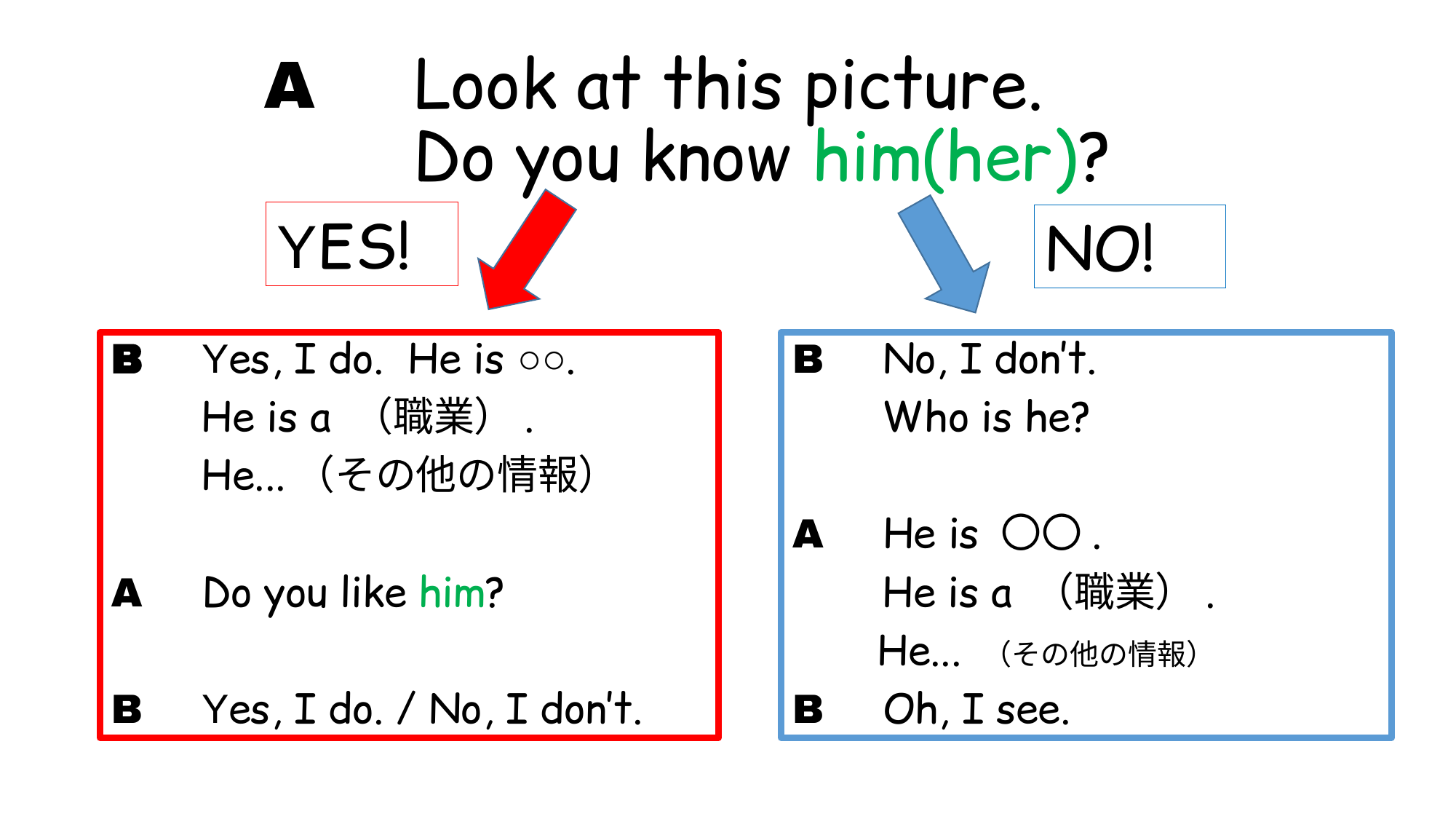

# A　Look at this picture. 　　Do you know him(her)?

YES!
NO!
B　No, I don’t.
　　Who is he?

A　He is 〇〇.
　　He is a （職業）.
       He... （その他の情報）
B　Oh, I see.

B　Yes, I do.  He is ○○.
　　He is a （職業）.
　　He...（その他の情報）

A　Do you like him?

B　Yes, I do. / No, I don’t.